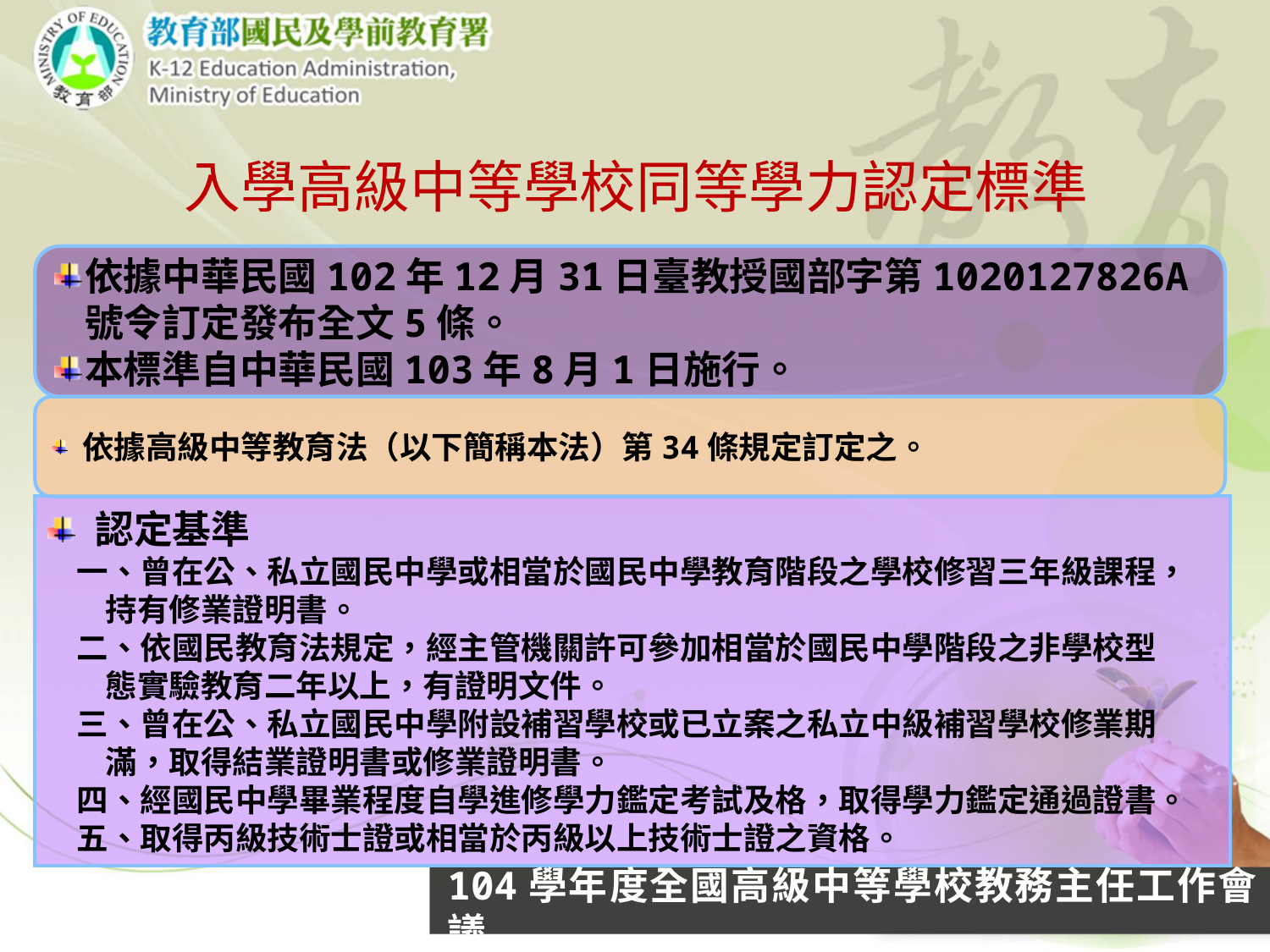

# 入學高級中等學校同等學力認定標準
依據中華民國102年12月31日臺教授國部字第1020127826A號令訂定發布全文5條。
本標準自中華民國103年8月1日施行。
依據高級中等教育法（以下簡稱本法）第34條規定訂定之。
認定基準
   一、曾在公、私立國民中學或相當於國民中學教育階段之學校修習三年級課程，
       持有修業證明書。
   二、依國民教育法規定，經主管機關許可參加相當於國民中學階段之非學校型
       態實驗教育二年以上，有證明文件。
   三、曾在公、私立國民中學附設補習學校或已立案之私立中級補習學校修業期
       滿，取得結業證明書或修業證明書。
   四、經國民中學畢業程度自學進修學力鑑定考試及格，取得學力鑑定通過證書。
   五、取得丙級技術士證或相當於丙級以上技術士證之資格。
104學年度全國高級中等學校教務主任工作會議
46
46